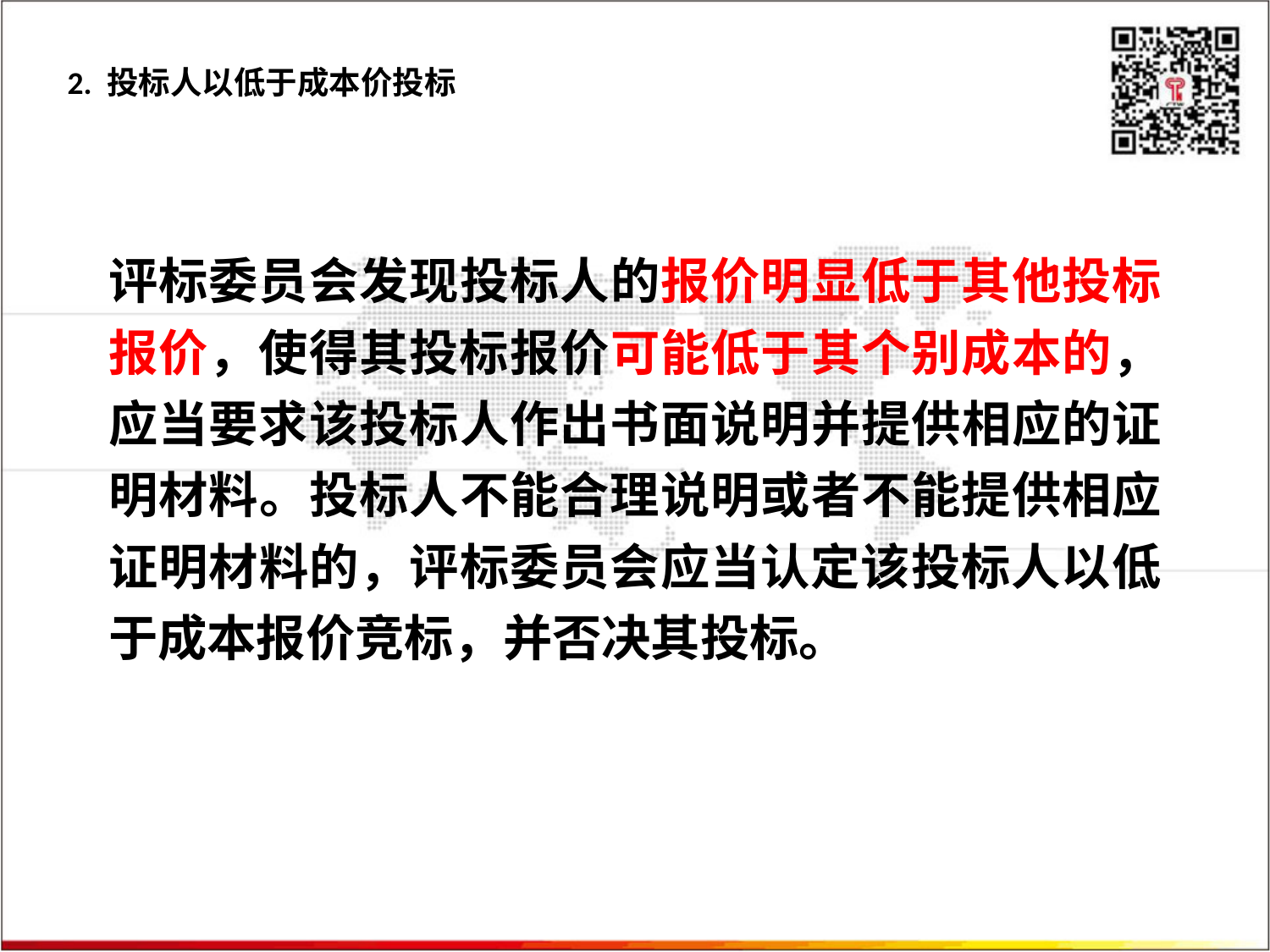

2. 投标人以低于成本价投标
评标委员会发现投标人的报价明显低于其他投标报价，使得其投标报价可能低于其个别成本的，应当要求该投标人作出书面说明并提供相应的证明材料。投标人不能合理说明或者不能提供相应证明材料的，评标委员会应当认定该投标人以低于成本报价竞标，并否决其投标。